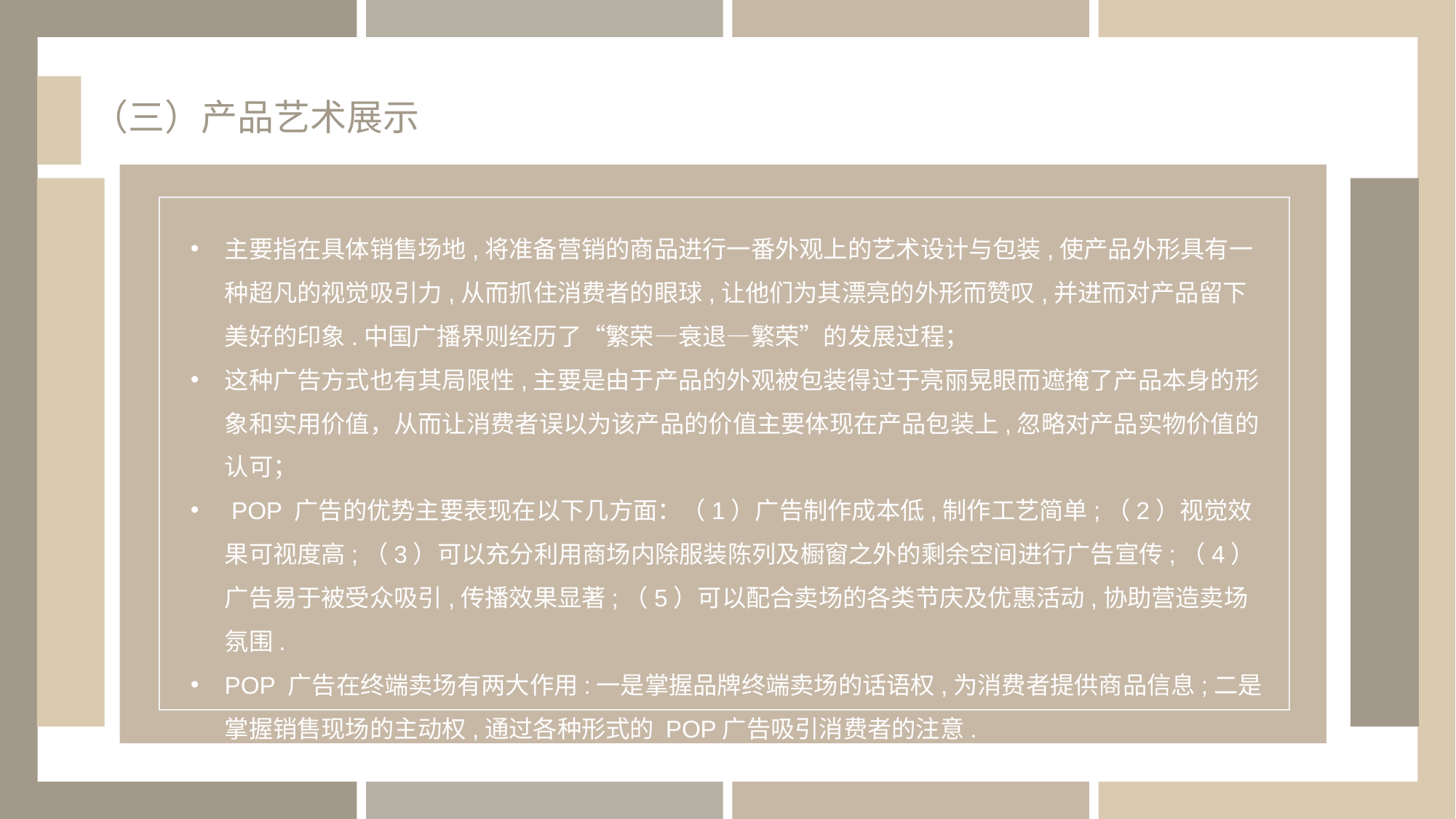

（三）产品艺术展示

主要指在具体销售场地,将准备营销的商品进行一番外观上的艺术设计与包装,使产品外形具有一种超凡的视觉吸引力,从而抓住消费者的眼球,让他们为其漂亮的外形而赞叹,并进而对产品留下美好的印象.中国广播界则经历了“繁荣—衰退—繁荣”的发展过程；
这种广告方式也有其局限性,主要是由于产品的外观被包装得过于亮丽晃眼而遮掩了产品本身的形象和实用价值，从而让消费者误以为该产品的价值主要体现在产品包装上,忽略对产品实物价值的认可；
 POP 广告的优势主要表现在以下几方面：（1）广告制作成本低,制作工艺简单;（2）视觉效果可视度高;（3）可以充分利用商场内除服装陈列及橱窗之外的剩余空间进行广告宣传;（4）广告易于被受众吸引,传播效果显著;（5）可以配合卖场的各类节庆及优惠活动,协助营造卖场氛围.
POP 广告在终端卖场有两大作用:一是掌握品牌终端卖场的话语权,为消费者提供商品信息;二是掌握销售现场的主动权,通过各种形式的 POP广告吸引消费者的注意.